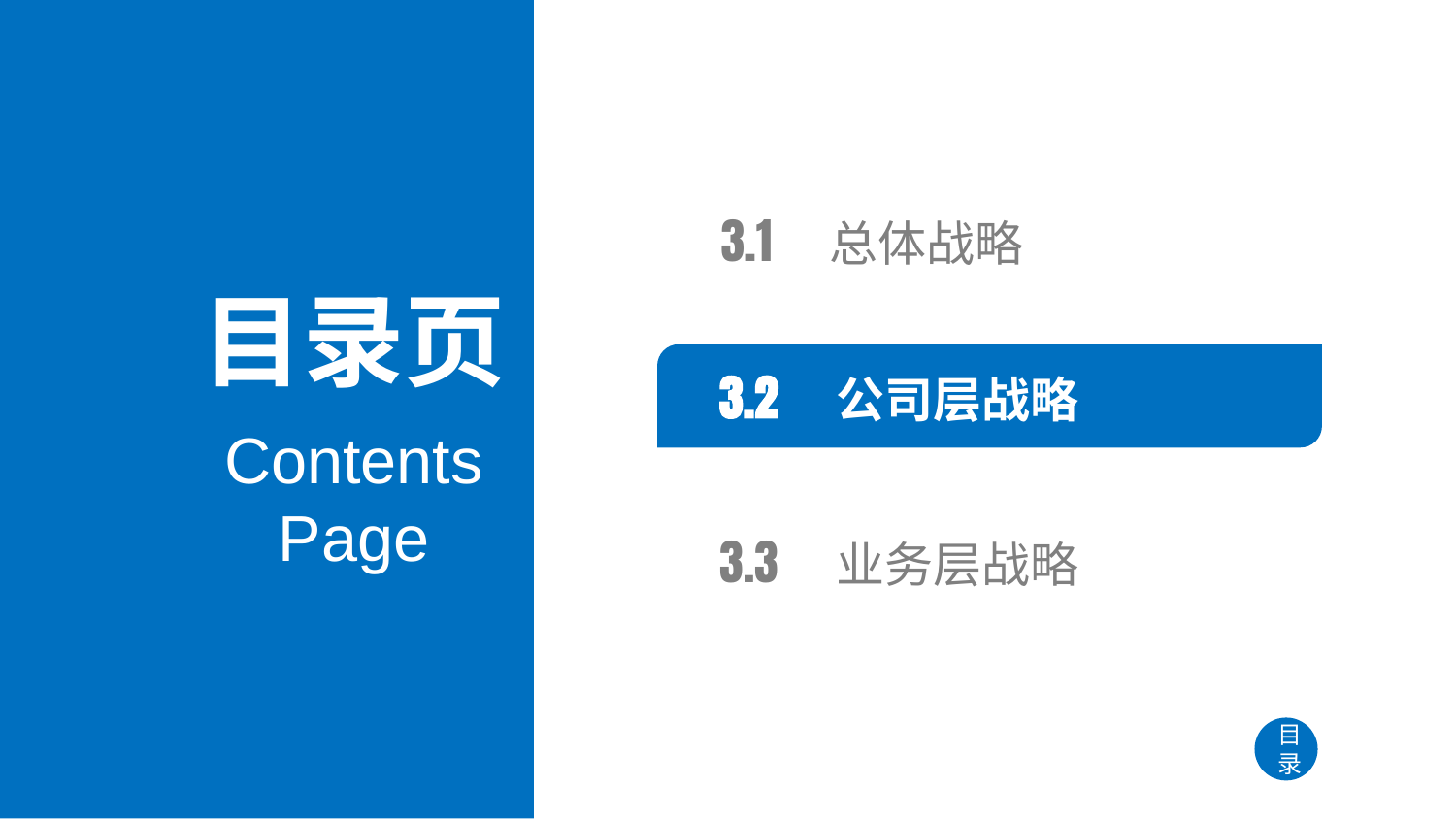

# 过渡页

3.1    总体战略
目录页

3.2    公司层战略
Contents Page
3.3    业务层战略
目录
49